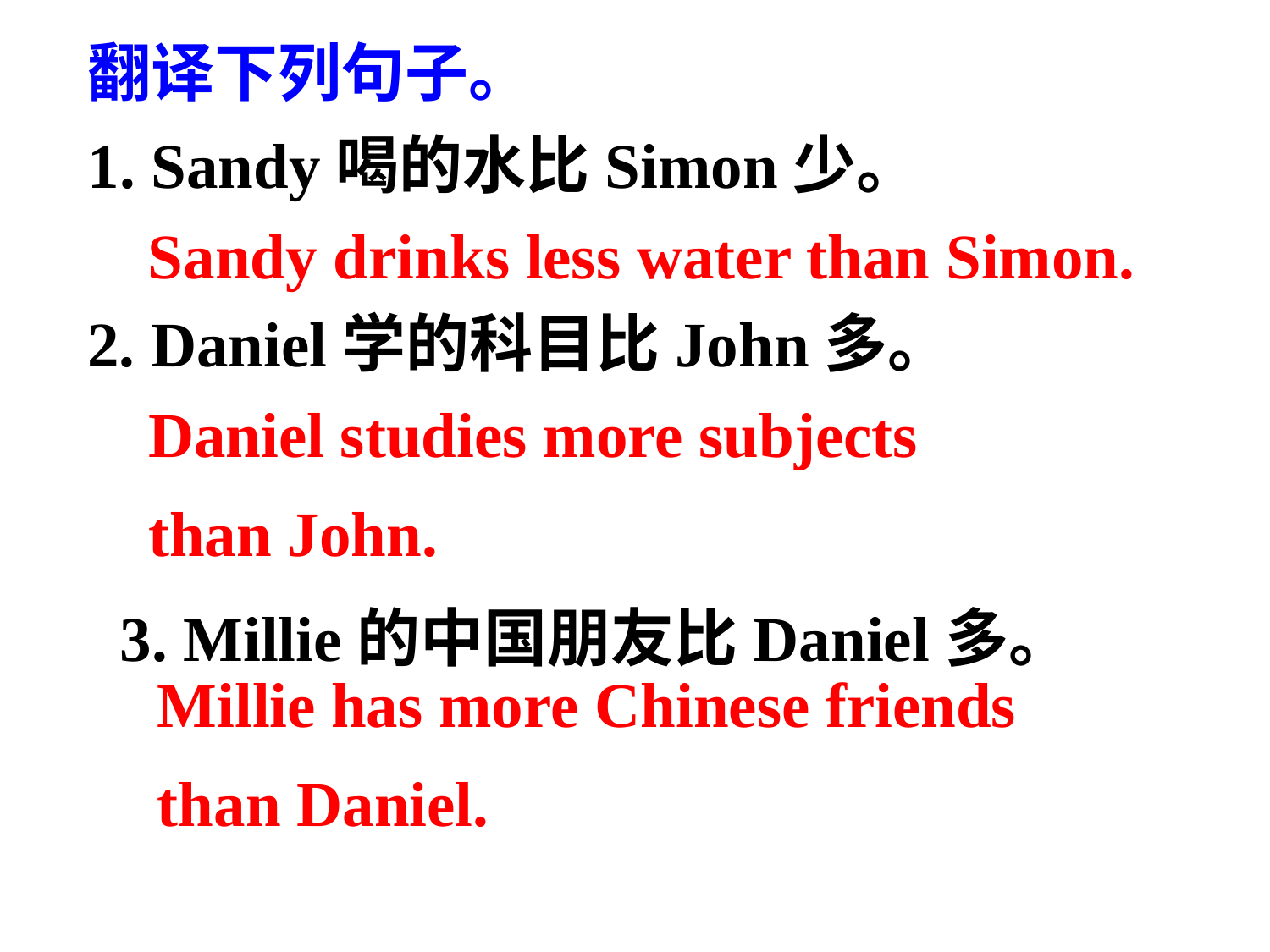

翻译下列句子。
# 1. Sandy喝的水比Simon少。
Sandy drinks less water than Simon.
2. Daniel学的科目比John多。
Daniel studies more subjects
than John.
3. Millie的中国朋友比Daniel多。
Millie has more Chinese friends
than Daniel.